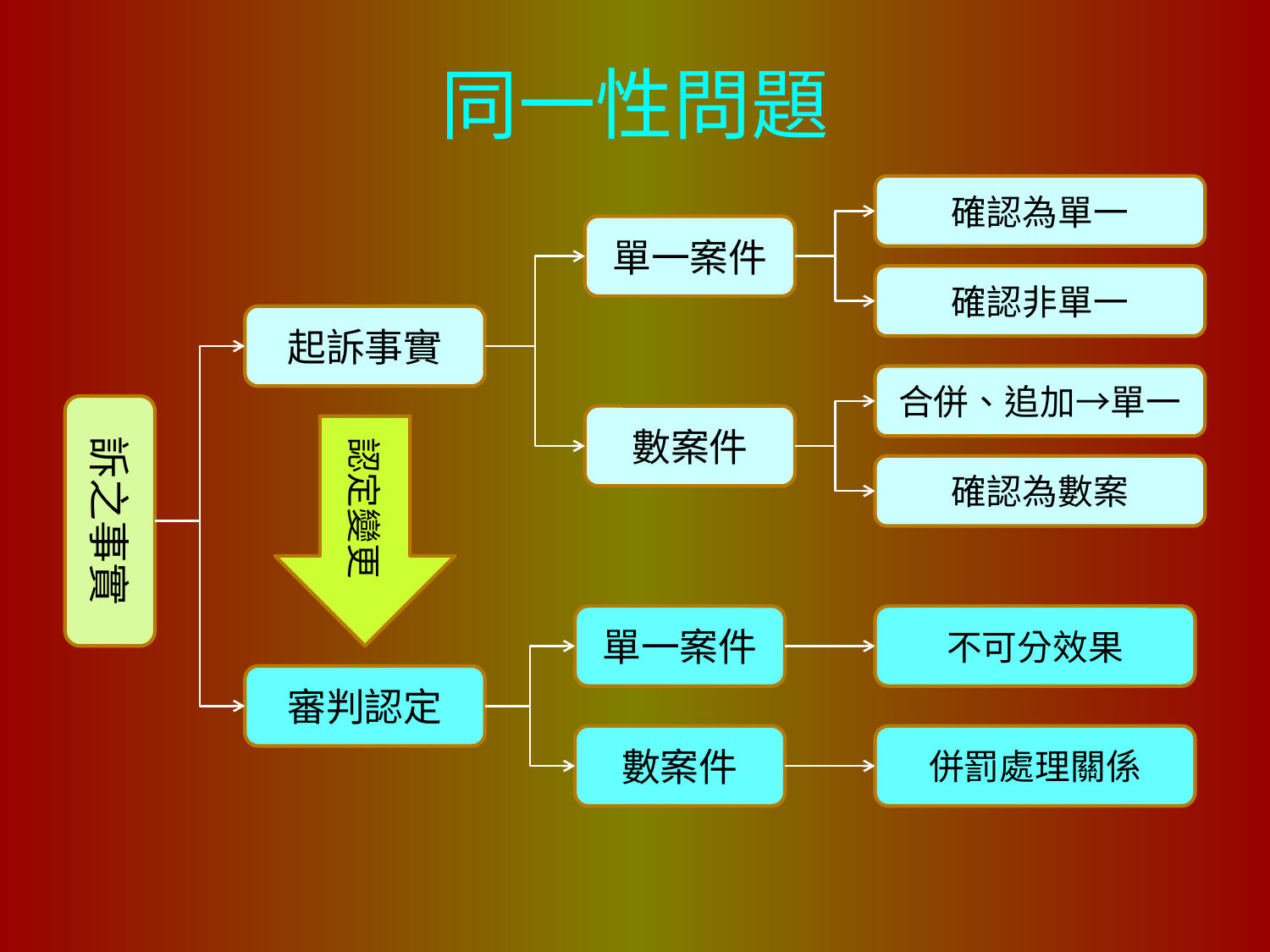

# 同一性問題
確認為單一
單一案件
確認非單一
起訴事實
合併、追加→單一
訴之事實
數案件
認定變更
確認為數案
單一案件
不可分效果
審判認定
數案件
併罰處理關係